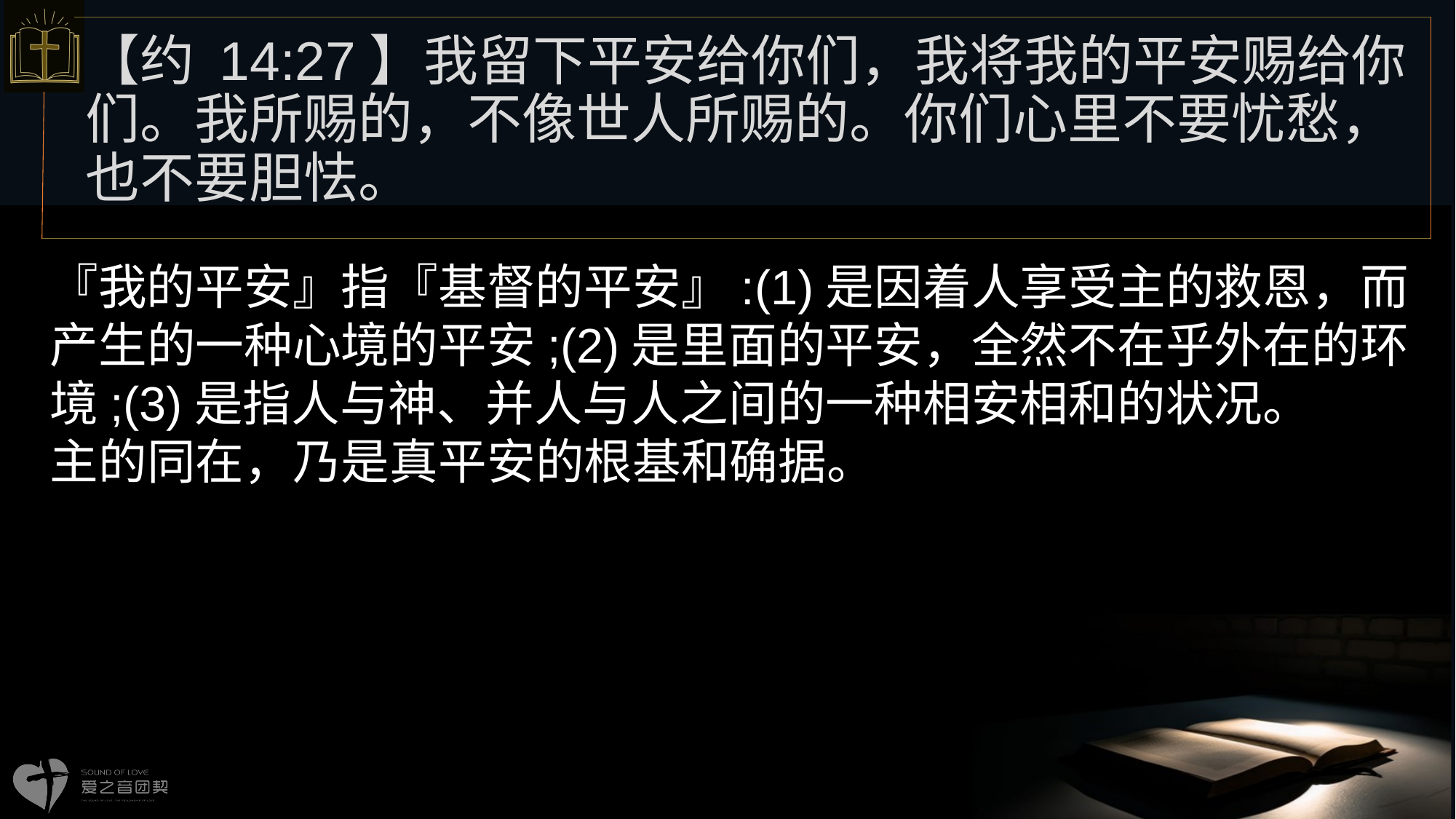

【约 14:27】我留下平安给你们，我将我的平安赐给你们。我所赐的，不像世人所赐的。你们心里不要忧愁，也不要胆怯。
# 『我的平安』指『基督的平安』:(1)是因着人享受主的救恩，而产生的一种心境的平安;(2)是里面的平安，全然不在乎外在的环境;(3)是指人与神、并人与人之间的一种相安相和的状况。 主的同在，乃是真平安的根基和确据。